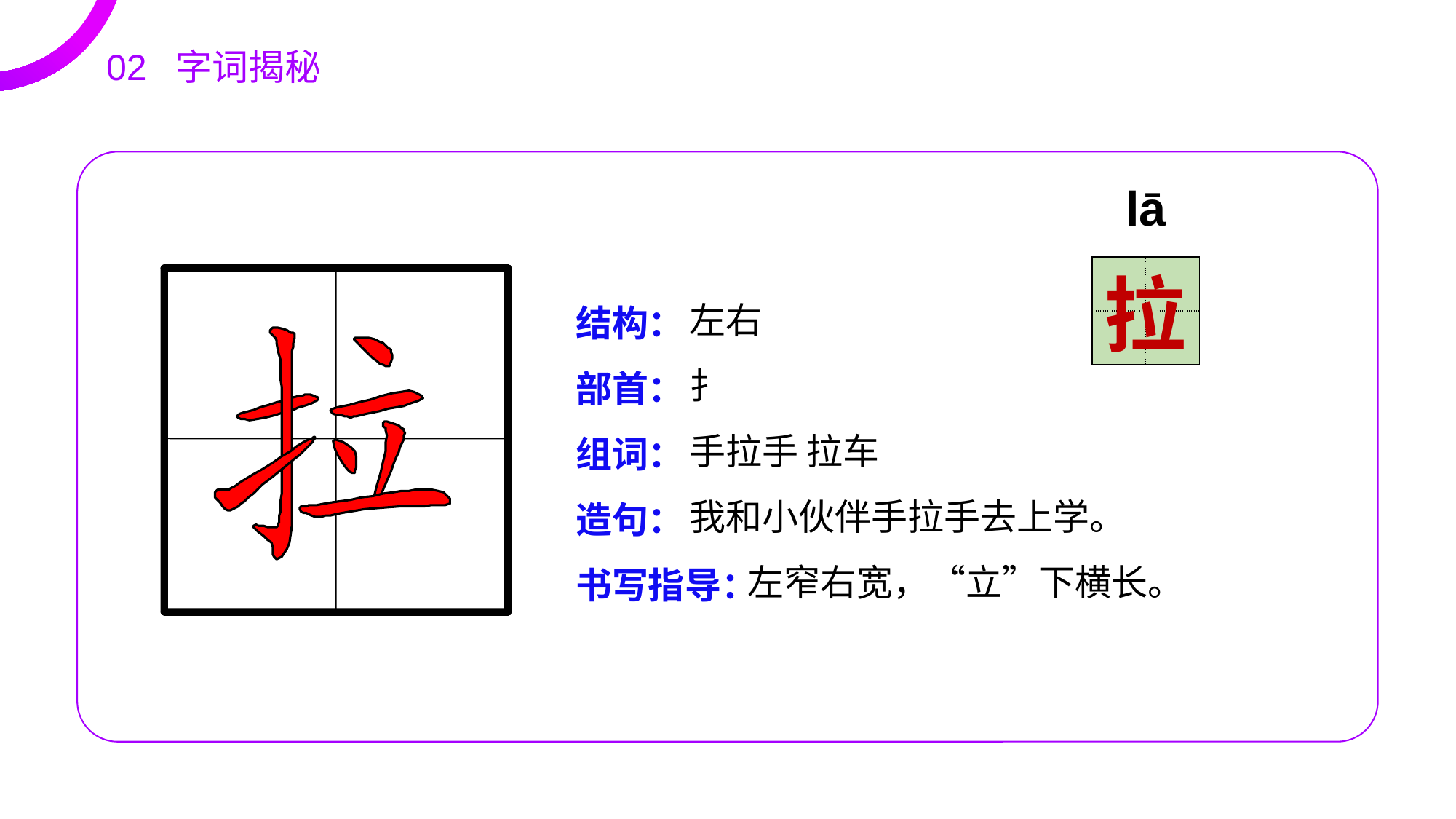

02  字词揭秘
lā
|  |  |
| --- | --- |
|  |  |
拉

左右
扌
手拉手 拉车
我和小伙伴手拉手去上学。
      左窄右宽，“立”下横长。
结构：
部首：
组词：
造句：
书写指导：